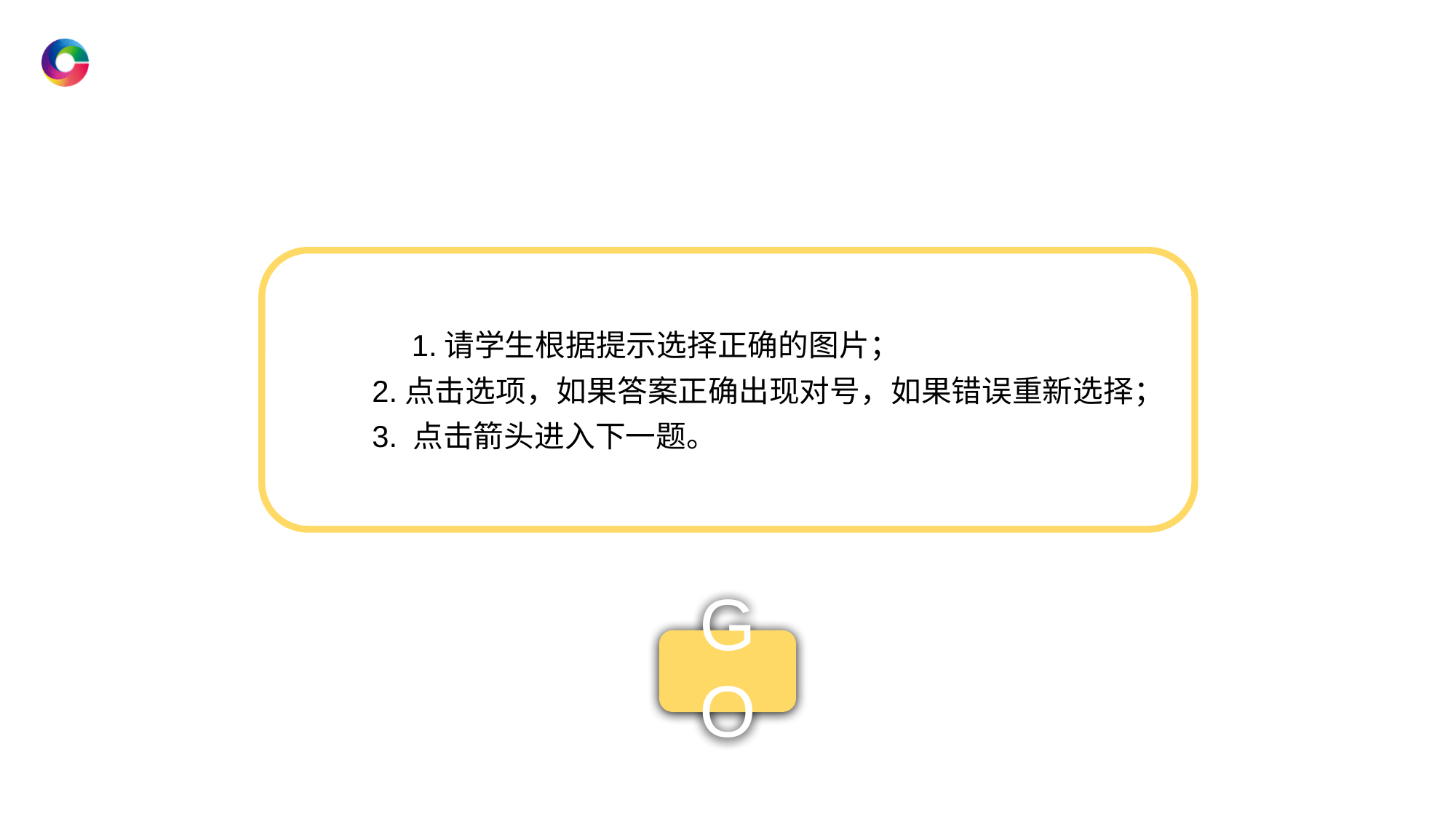

1.请学生根据提示选择正确的图片；
2.点击选项，如果答案正确出现对号，如果错误重新选择；
3. 点击箭头进入下一题。
GO